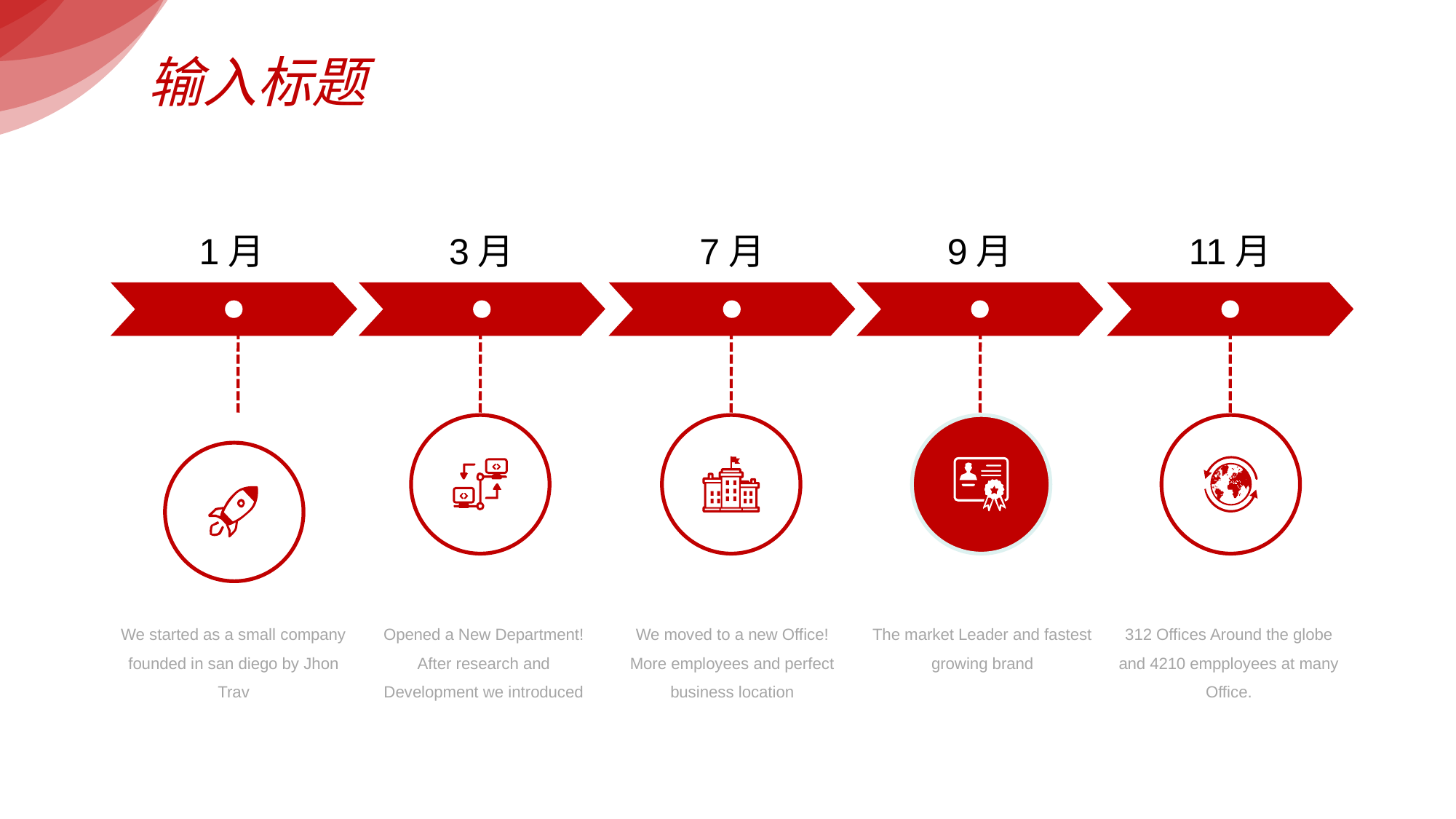

输入标题
输入标题
1月
3月
7月
9月
11月

Opened a New Department! After research and Development we introduced
We moved to a new Office! More employees and perfect business location
We started as a small company founded in san diego by Jhon Trav
The market Leader and fastest growing brand
312 Offices Around the globe and 4210 empployees at many Office.